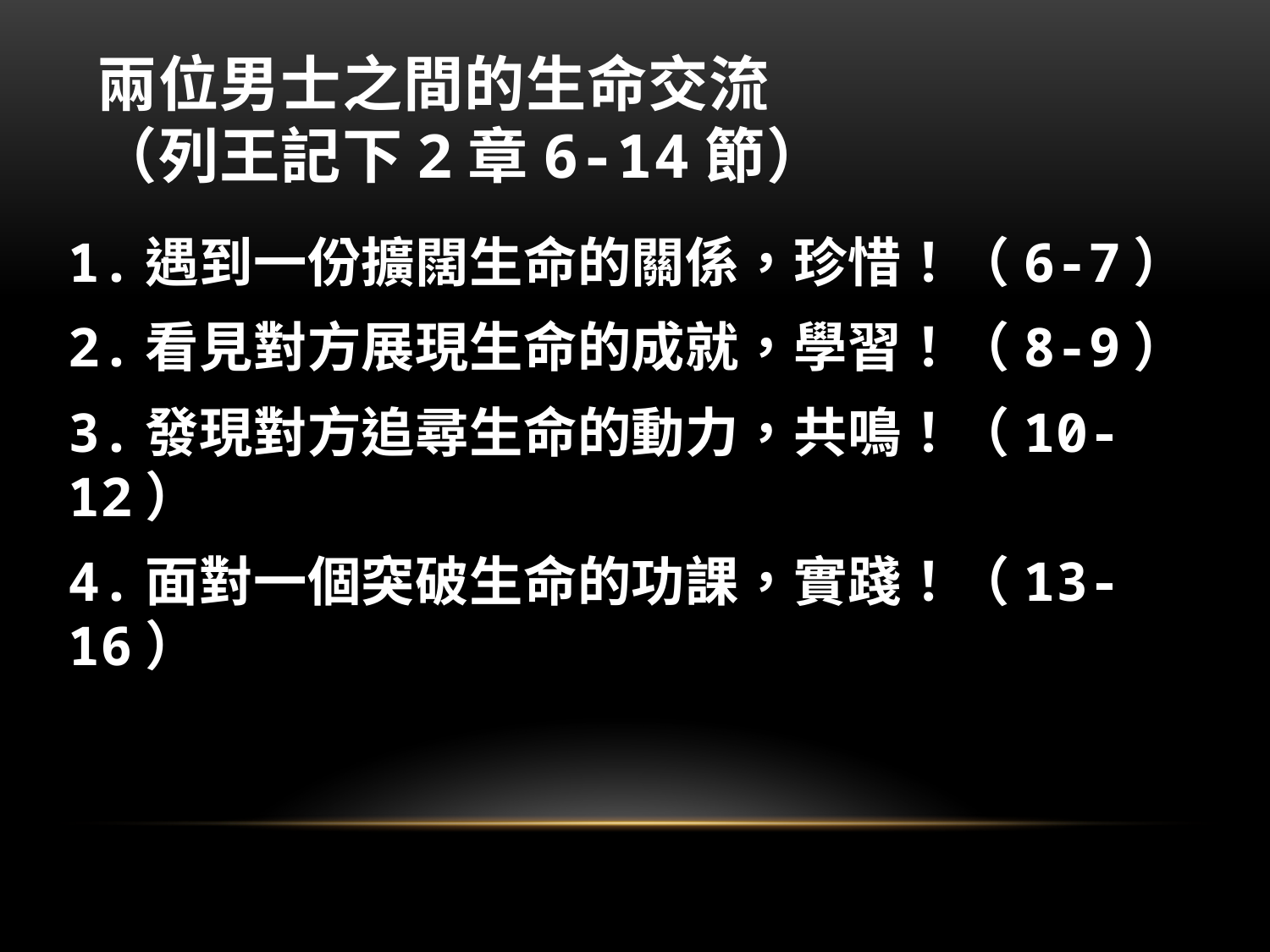

# 兩位男士之間的生命交流 （列王記下2章6-14節）
1.遇到一份擴闊生命的關係，珍惜！（6-7）
2.看見對方展現生命的成就，學習！（8-9）
3.發現對方追尋生命的動力，共鳴！（10-12）
4.面對一個突破生命的功課，實踐！（13-16）